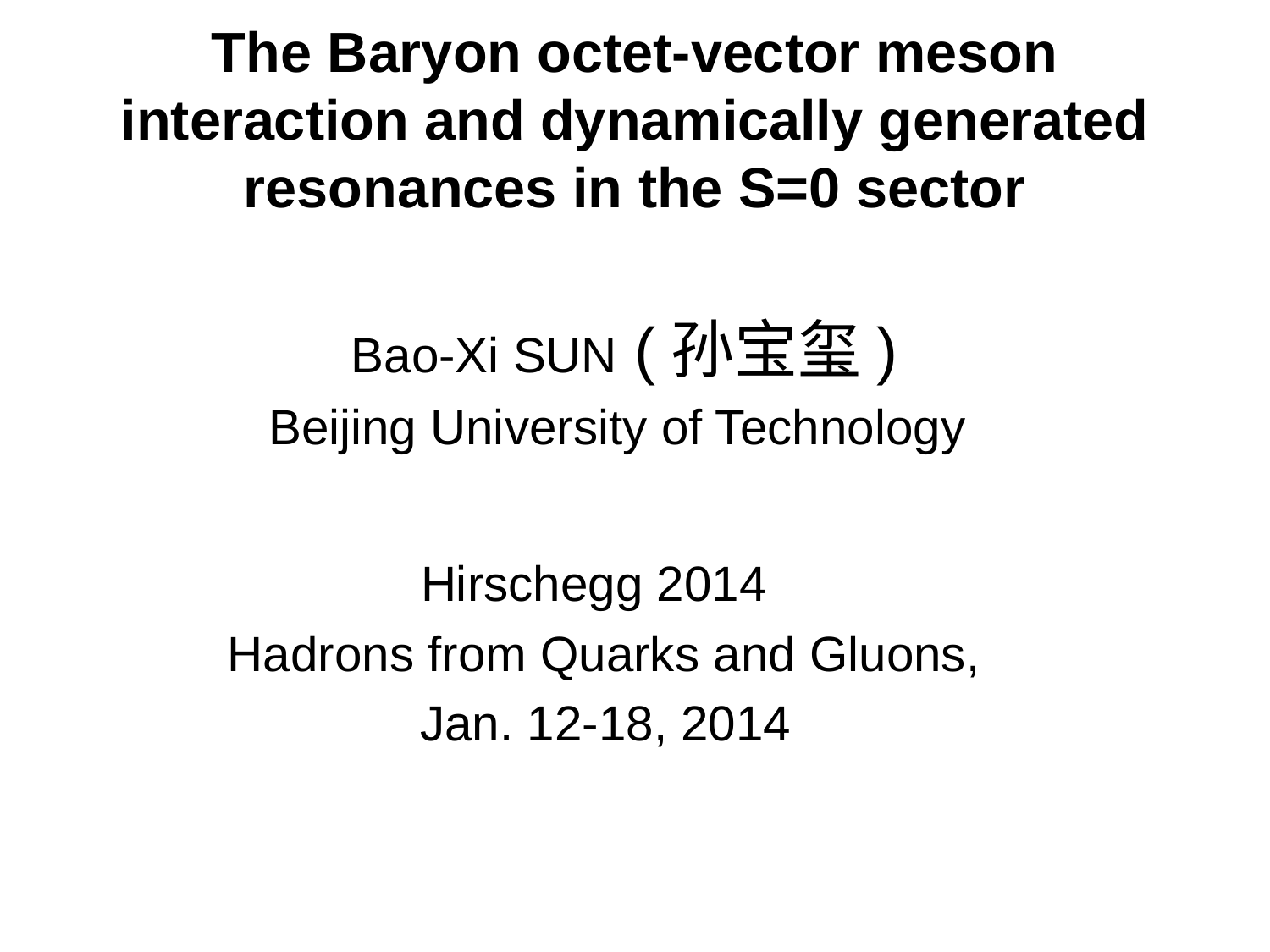

# The Baryon octet-vector meson interaction and dynamically generated resonances in the S=0 sector

                    Bao-Xi SUN (孙宝玺)
              Beijing University of Technology

                      Hirschegg 2014
           Hadrons from Quarks and Gluons,
                         Jan. 12-18, 2014